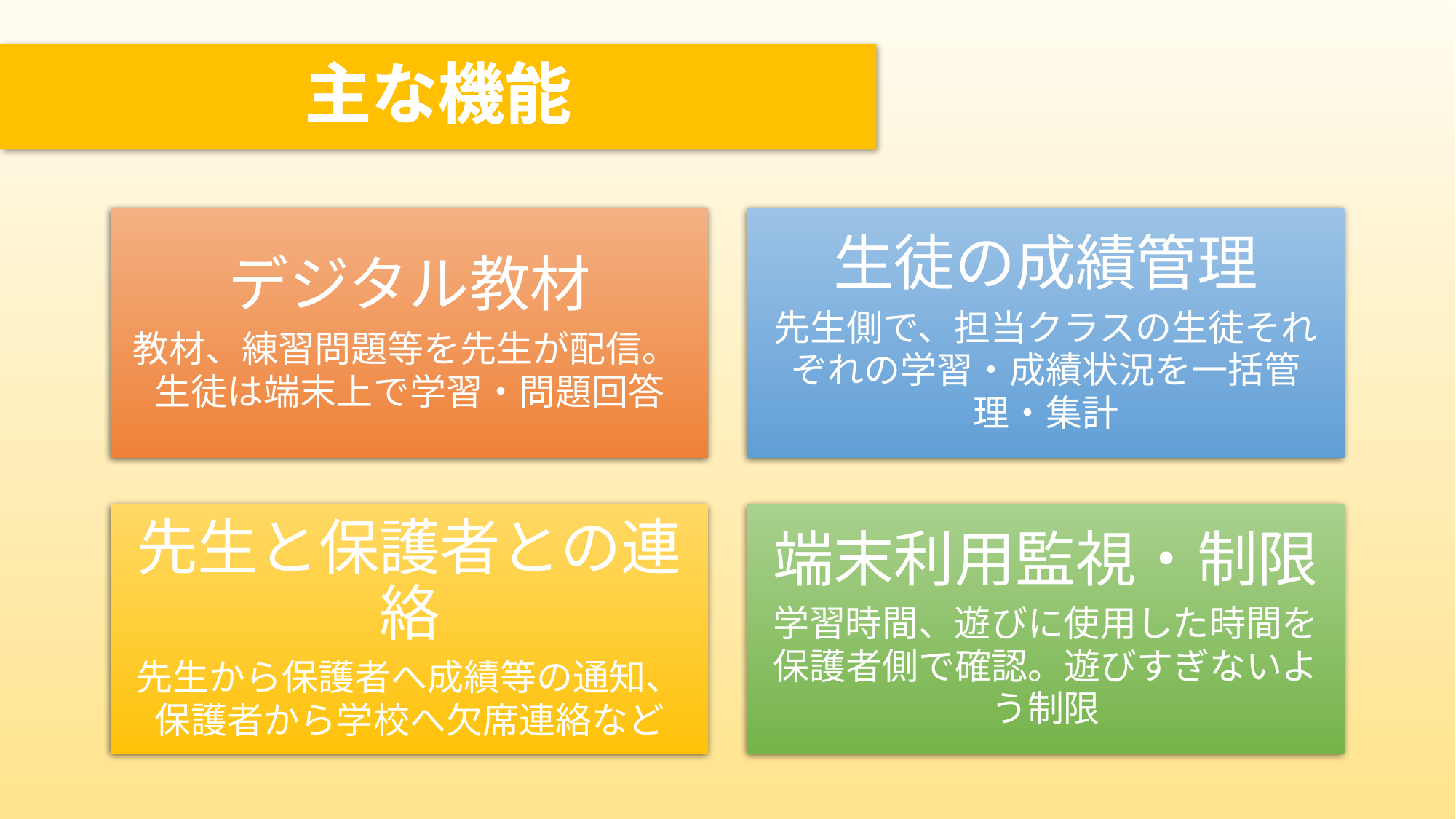

# 主な機能
デジタル教材
教材、練習問題等を先生が配信。
生徒は端末上で学習・問題回答
生徒の成績管理
先生側で、担当クラスの生徒それぞれの学習・成績状況を一括管理・集計
先生と保護者との連絡
先生から保護者へ成績等の通知、
保護者から学校へ欠席連絡など
端末利用監視・制限
学習時間、遊びに使用した時間を保護者側で確認。遊びすぎないよう制限